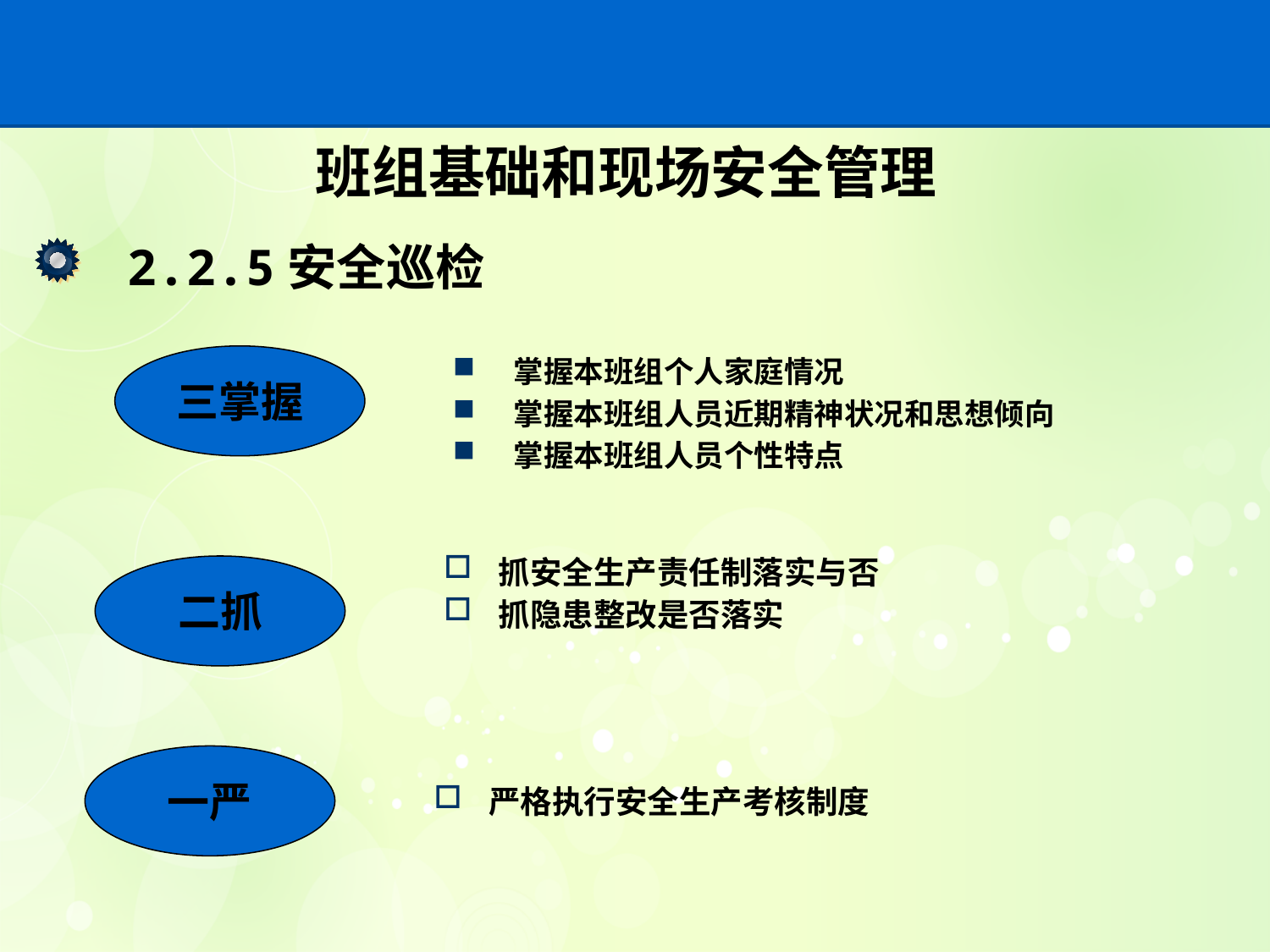

# 班组基础和现场安全管理
2.2.5安全巡检

掌握本班组个人家庭情况
掌握本班组人员近期精神状况和思想倾向
掌握本班组人员个性特点

三掌握
抓安全生产责任制落实与否
抓隐患整改是否落实
二抓
一严
严格执行安全生产考核制度